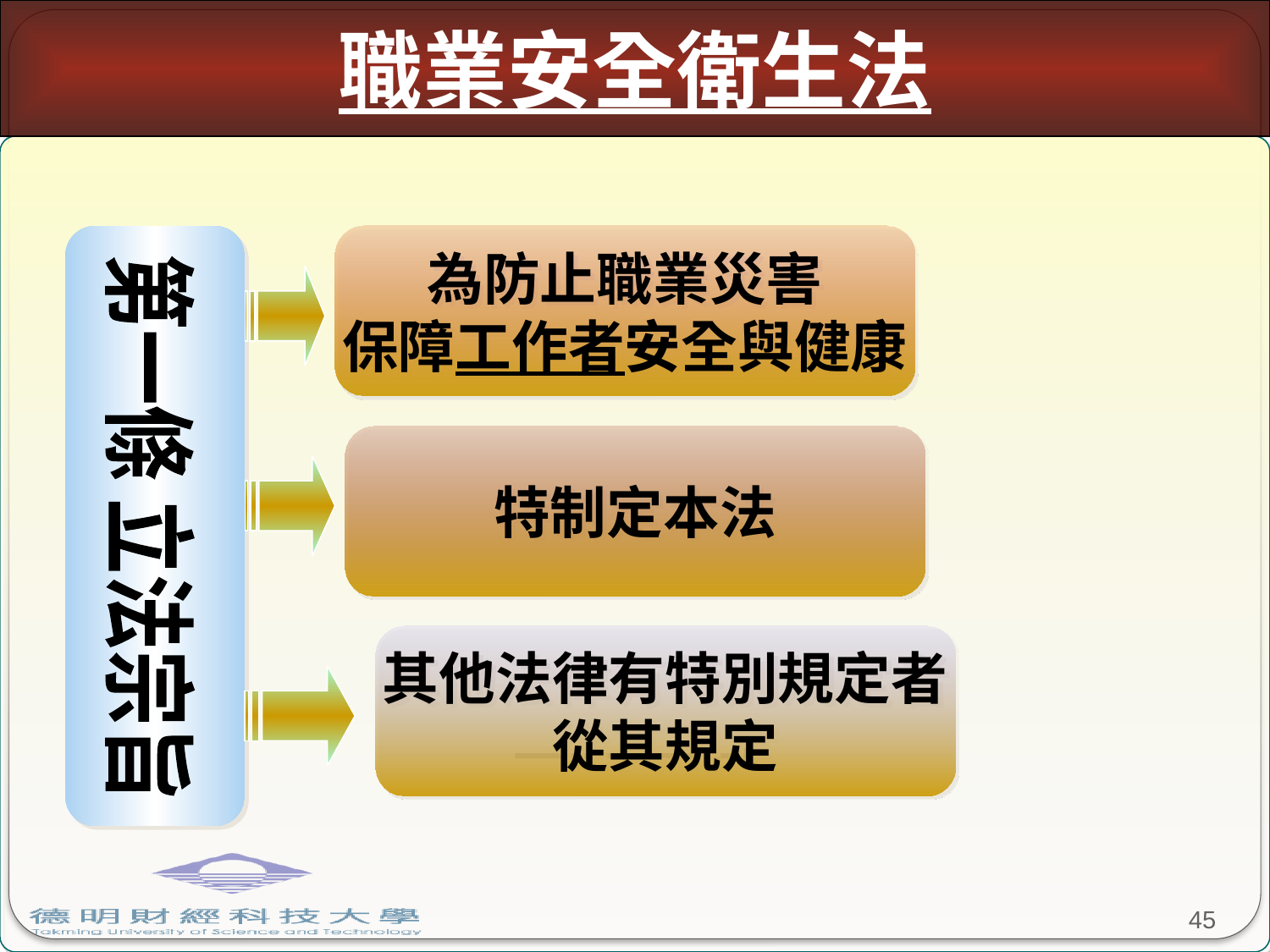

職業安全衛生法
# 職業安全衛生法的目的

為防止職業災害
保障工作者安全與健康

特制定本法

第一條 立法宗旨
其他法律有特別規定者
從其規定

45